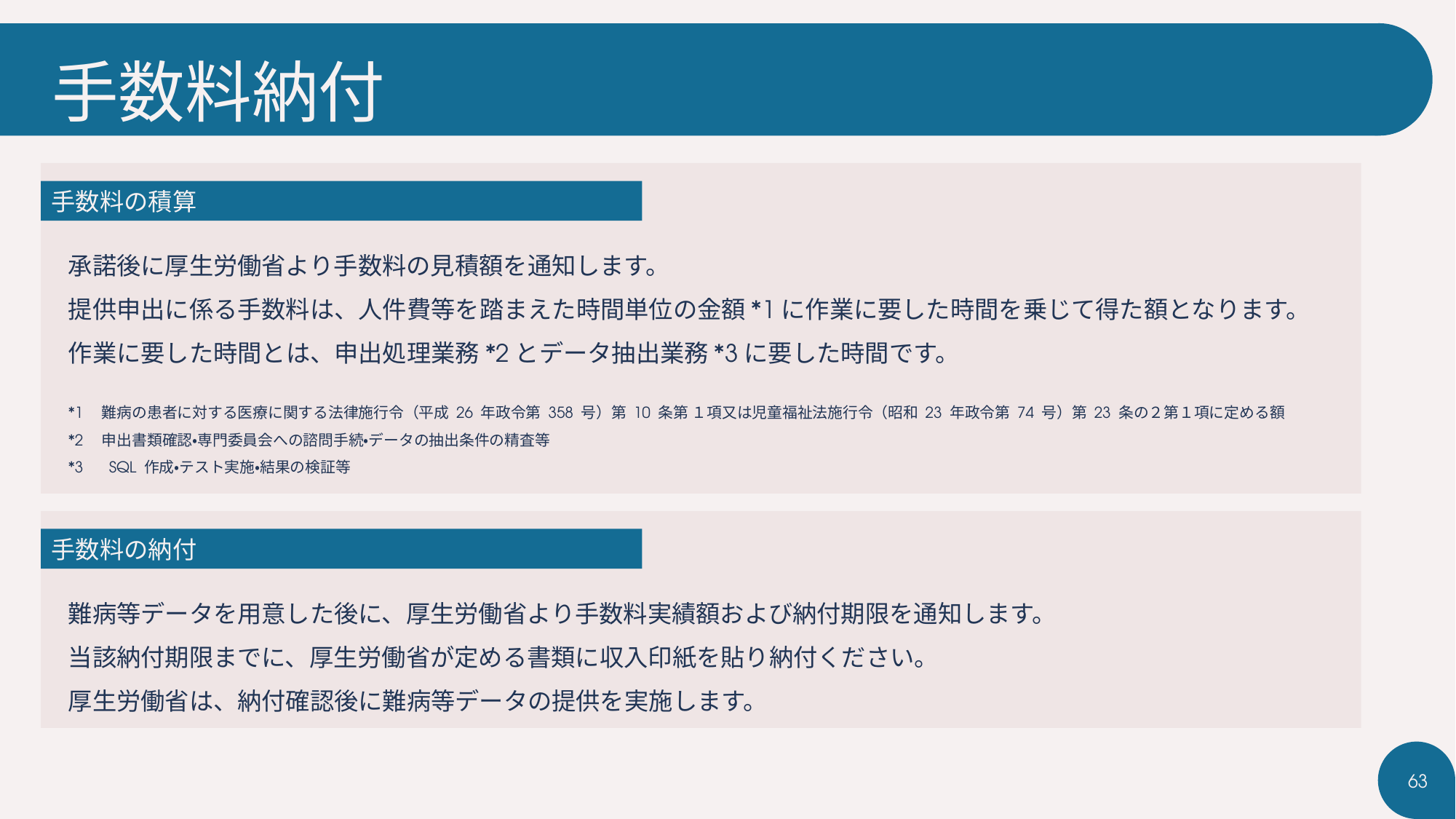

# 手数料納付

手数料の積算
承諾後に厚生労働省より手数料の見積額を通知します。
提供申出に係る手数料は、人件費等を踏まえた時間単位の金額*1に作業に要した時間を乗じて得た額となります。
作業に要した時間とは、申出処理業務*2とデータ抽出業務*3に要した時間です。

*1　難病の患者に対する医療に関する法律施行令（平成 26 年政令第 358 号）第 10 条第 １項又は児童福祉法施行令（昭和 23 年政令第 74 号）第 23 条の２第１項に定める額
*2　申出書類確認・専門委員会への諮問手続・データの抽出条件の精査等
*3　 SQL 作成・テスト実施・結果の検証等

手数料の納付
難病等データを用意した後に、厚生労働省より手数料実績額および納付期限を通知します。
当該納付期限までに、厚生労働省が定める書類に収入印紙を貼り納付ください。
厚生労働省は、納付確認後に難病等データの提供を実施します。
63